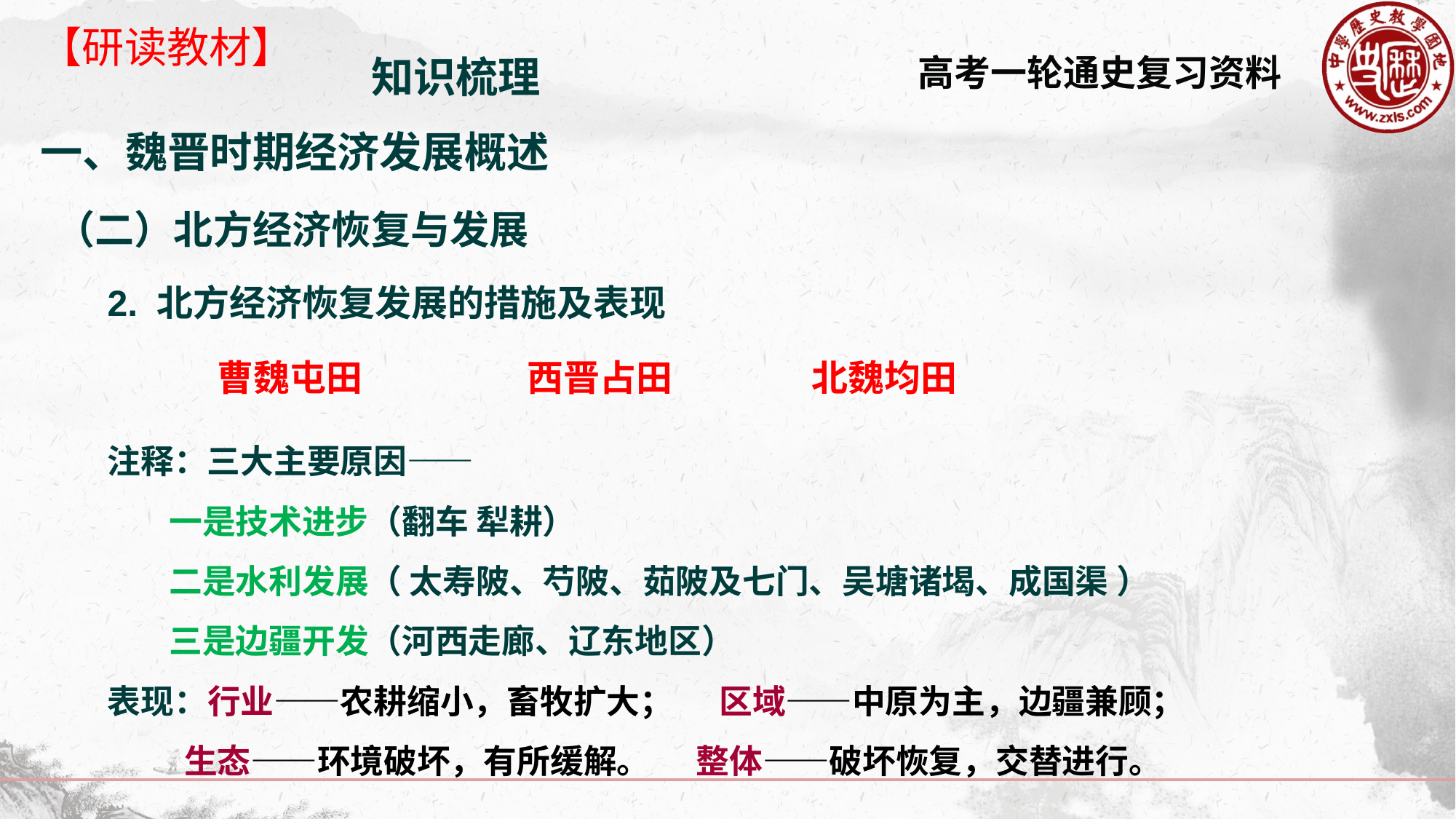

【研读教材】
知识梳理
一、魏晋时期经济发展概述
（二）北方经济恢复与发展
2. 北方经济恢复发展的措施及表现
曹魏屯田                    西晋占田                 北魏均田
注释：三大主要原因——
       一是技术进步（翻车 犁耕）
       二是水利发展（ 太寿陂、芍陂、茹陂及七门、吴塘诸堨、成国渠 ）
       三是边疆开发（河西走廊、辽东地区）
表现：行业——农耕缩小，畜牧扩大；      区域——中原为主，边疆兼顾；
         生态——环境破坏，有所缓解。      整体——破坏恢复，交替进行。